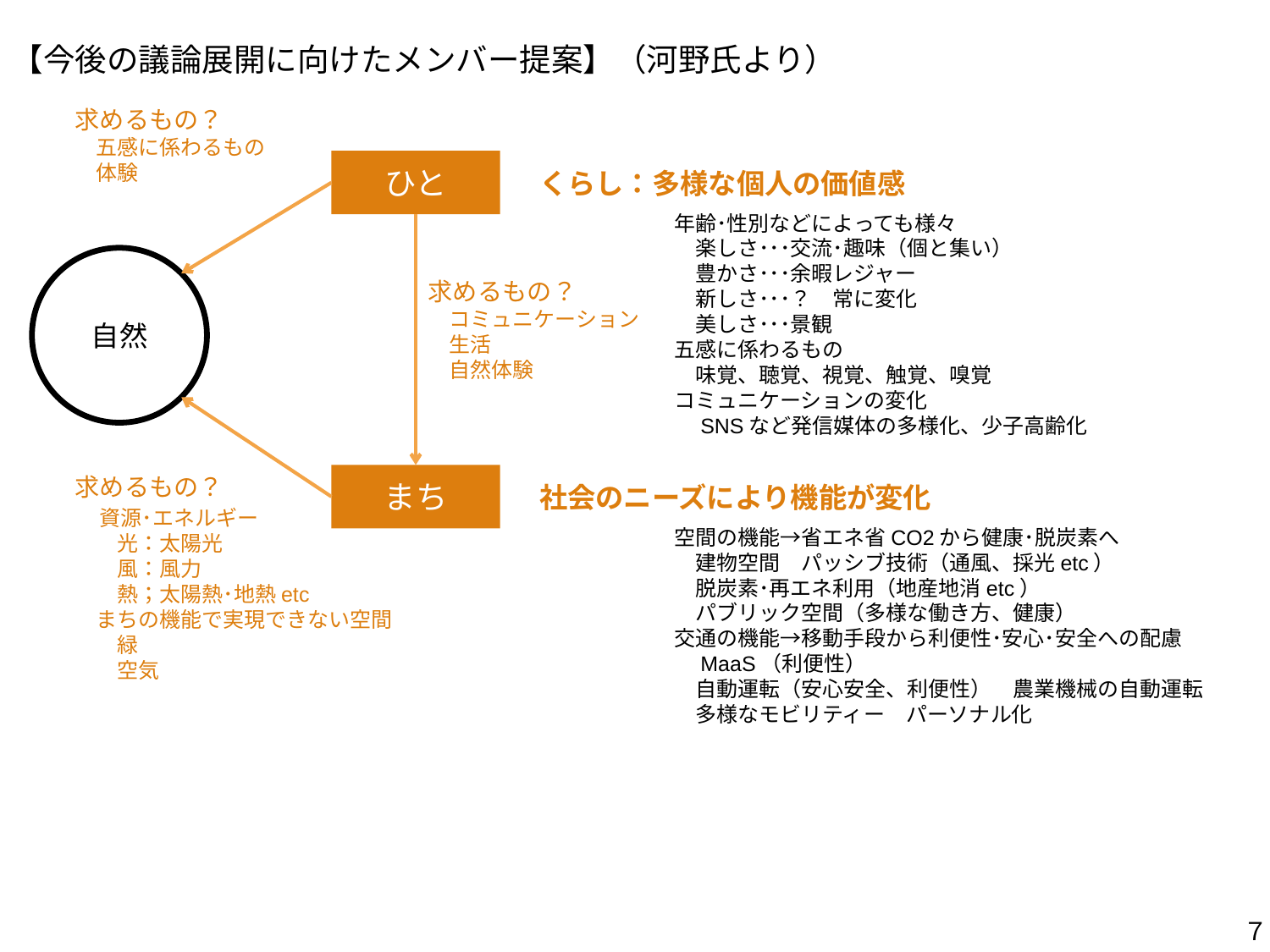

【今後の議論展開に向けたメンバー提案】（河野氏より）
求めるもの？
　五感に係わるもの
　体験
ひと
くらし：多様な個人の価値感
年齢･性別などによっても様々
　楽しさ･･･交流･趣味（個と集い）
　豊かさ･･･余暇レジャー
　新しさ･･･？　常に変化
　美しさ･･･景観
五感に係わるもの
　味覚、聴覚、視覚、触覚、嗅覚
コミュニケーションの変化
　SNSなど発信媒体の多様化、少子高齢化

自然
求めるもの？
　コミュニケーション
　生活
　自然体験
求めるもの？
　資源･エネルギー
　　光：太陽光
　　風：風力
　　熱；太陽熱･地熱etc
　まちの機能で実現できない空間
　　緑
　　空気

まち
社会のニーズにより機能が変化
空間の機能→省エネ省CO2から健康･脱炭素へ
　建物空間　パッシブ技術（通風、採光etc）
　脱炭素･再エネ利用（地産地消etc）
　パブリック空間（多様な働き方、健康）
交通の機能→移動手段から利便性･安心･安全への配慮
　MaaS（利便性）
　自動運転（安心安全、利便性）　農業機械の自動運転
　多様なモビリティー　パーソナル化
７